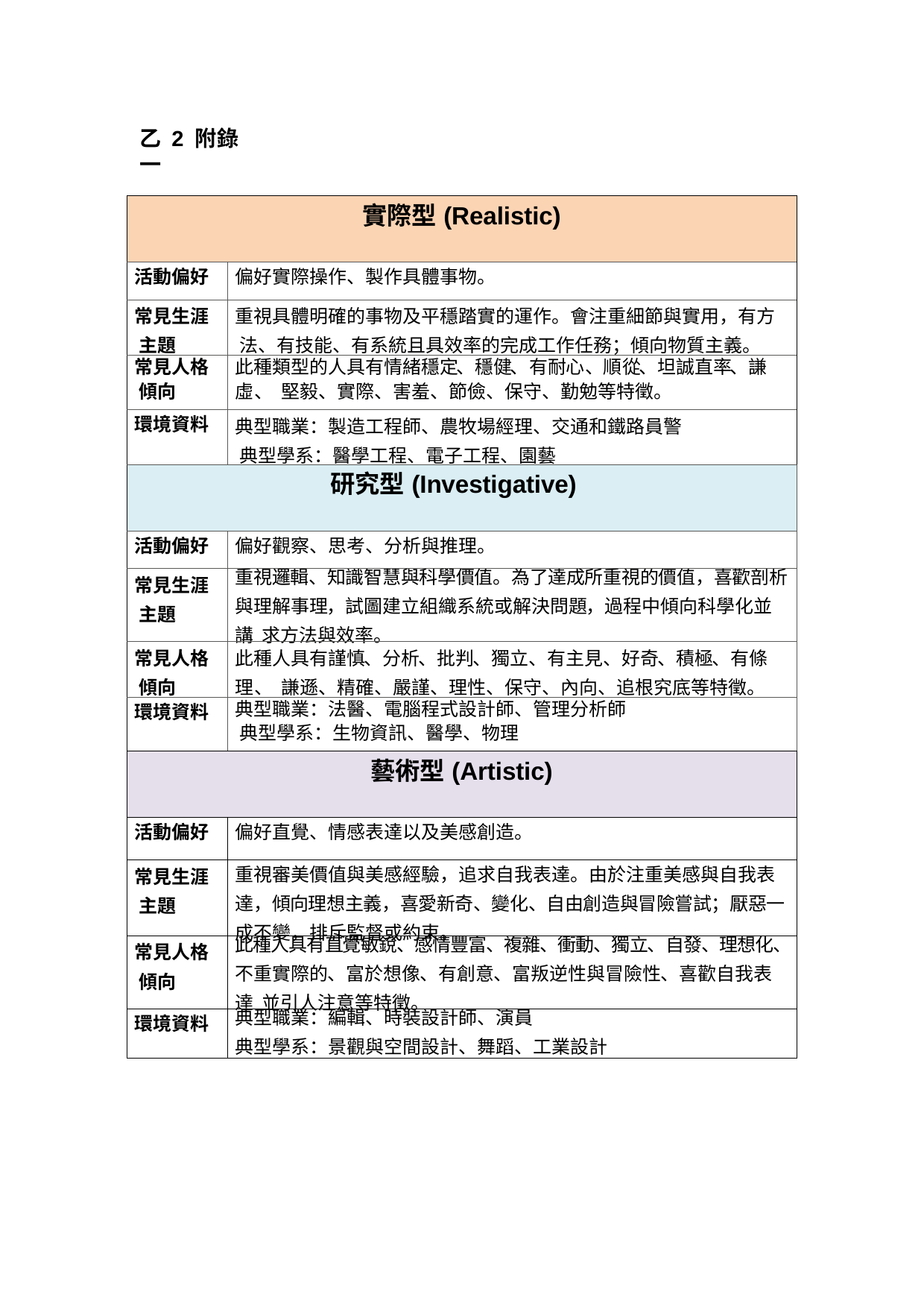

乙 2 附錄一
職業興趣清單
| 實際型(Realistic) |  |
| --- | --- |
| 活動偏好 | 偏好實際操作、製作具體事物。 |
| 常見生涯 主題 | 重視具體明確的事物及平穩踏實的運作。會注重細節與實用，有方 法、有技能、有系統且具效率的完成工作任務；傾向物質主義。 |
| 常見人格 傾向 | 此種類型的人具有情緒穩定、穩健、有耐心、順從、坦誠直率、謙虛、 堅毅、實際、害羞、節儉、保守、勤勉等特徵。 |
| 環境資料 | 典型職業：製造工程師、農牧場經理、交通和鐵路員警 典型學系：醫學工程、電子工程、園藝 |
| 研究型(Investigative) |  |
| 活動偏好 | 偏好觀察、思考、分析與推理。 |
| 常見生涯 主題 | 重視邏輯、知識智慧與科學價值。為了達成所重視的價值，喜歡剖析 與理解事理，試圖建立組織系統或解決問題，過程中傾向科學化並講 求方法與效率。 |
| 常見人格 傾向 | 此種人具有謹慎、分析、批判、獨立、有主見、好奇、積極、有條理、 謙遜、精確、嚴謹、理性、保守、內向、追根究底等特徵。 |
| 環境資料 | 典型職業：法醫、電腦程式設計師、管理分析師 典型學系：生物資訊、醫學、物理 |
| 藝術型(Artistic) |  |
| 活動偏好 | 偏好直覺、情感表達以及美感創造。 |
| 常見生涯 主題 | 重視審美價值與美感經驗，追求自我表達。由於注重美感與自我表 達，傾向理想主義，喜愛新奇、變化、自由創造與冒險嘗試；厭惡一 成不變，排斥監督或約束。 |
| 常見人格 傾向 | 此種人具有直覺敏銳、感情豐富、複雜、衝動、獨立、自發、理想化、 不重實際的、富於想像、有創意、富叛逆性與冒險性、喜歡自我表達 並引人注意等特徵。 |
| 環境資料 | 典型職業：編輯、時裝設計師、演員 典型學系：景觀與空間設計、舞蹈、工業設計 |